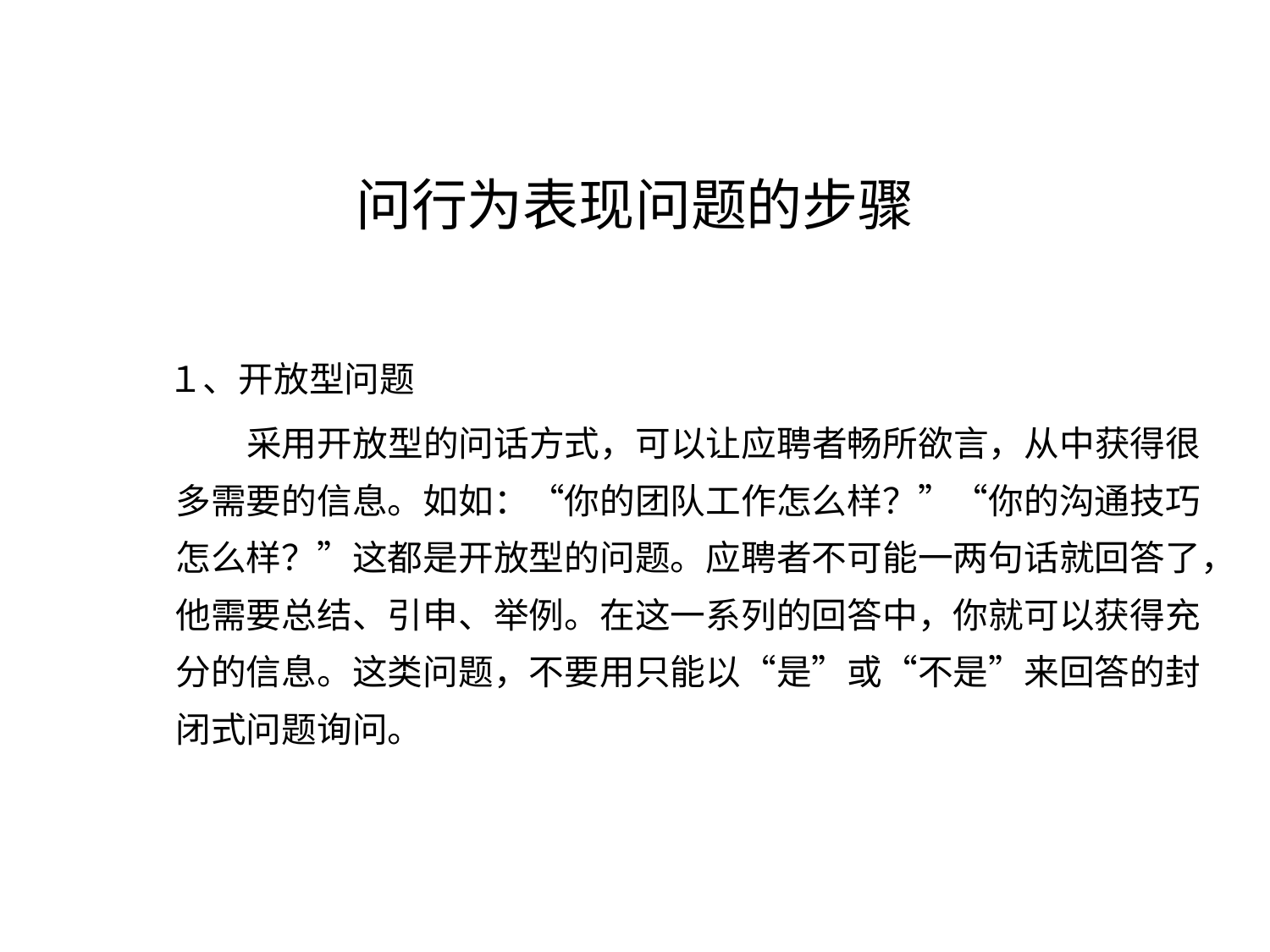

# 问行为表现问题的步骤
１、开放型问题
         采用开放型的问话方式，可以让应聘者畅所欲言，从中获得很多需要的信息。如如：“你的团队工作怎么样？”“你的沟通技巧怎么样？”这都是开放型的问题。应聘者不可能一两句话就回答了，他需要总结、引申、举例。在这一系列的回答中，你就可以获得充分的信息。这类问题，不要用只能以“是”或“不是”来回答的封闭式问题询问。